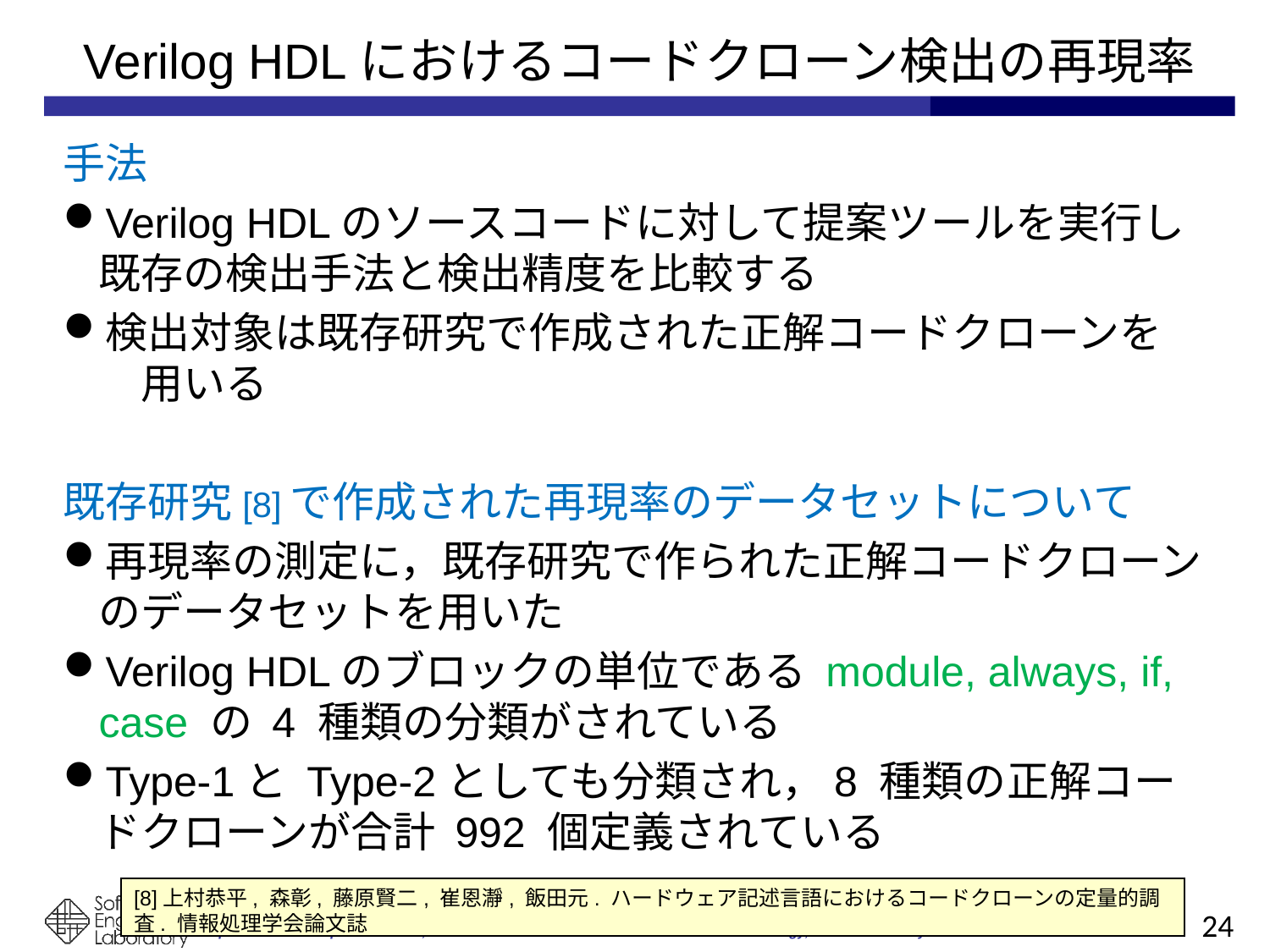

# Verilog HDLにおけるコードクローン検出の再現率
手法
Verilog HDLのソースコードに対して提案ツールを実行し既存の検出手法と検出精度を比較する
検出対象は既存研究で作成された正解コードクローンを　用いる

既存研究[8]で作成された再現率のデータセットについて
再現率の測定に，既存研究で作られた正解コードクローンのデータセットを用いた
Verilog HDLのブロックの単位である module, always, if, case の 4 種類の分類がされている
Type-1と Type-2としても分類され，8 種類の正解コードクローンが合計 992 個定義されている
[8]上村恭平, 森彰, 藤原賢二, 崔恩瀞, 飯田元. ハードウェア記述言語におけるコードクローンの定量的調査. 情報処理学会論文誌
24